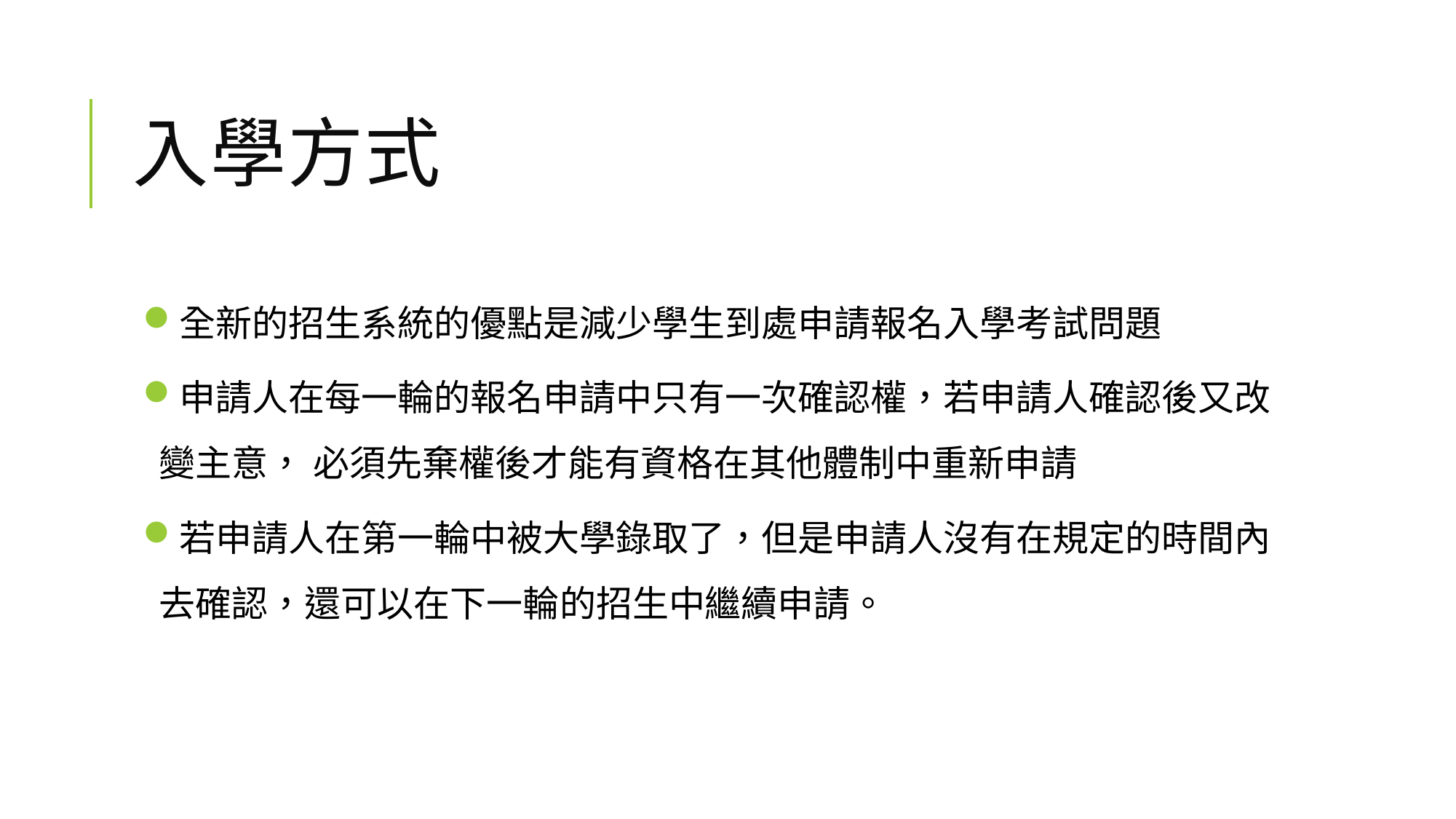

# 入學方式
全新的招生系統的優點是減少學生到處申請報名入學考試問題
申請人在每一輪的報名申請中只有一次確認權，若申請人確認後又改變主意， 必須先棄權後才能有資格在其他體制中重新申請
若申請人在第一輪中被大學錄取了，但是申請人沒有在規定的時間內去確認，還可以在下一輪的招生中繼續申請。